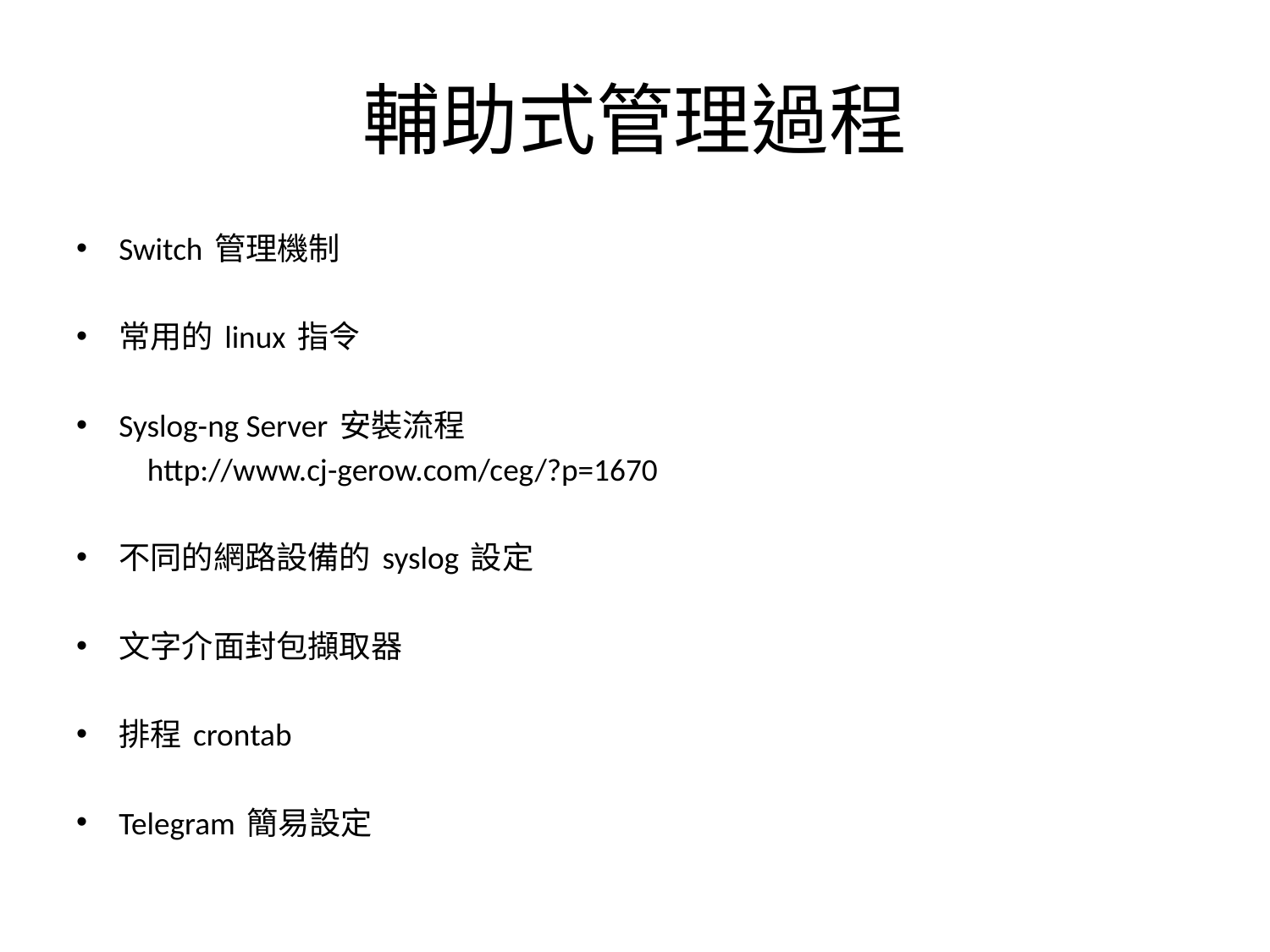

# 輔助式管理過程
Switch 管理機制

常用的 linux 指令

Syslog-ng Server 安裝流程
	http://www.cj-gerow.com/ceg/?p=1670

不同的網路設備的 syslog 設定

文字介面封包擷取器

排程 crontab

Telegram 簡易設定